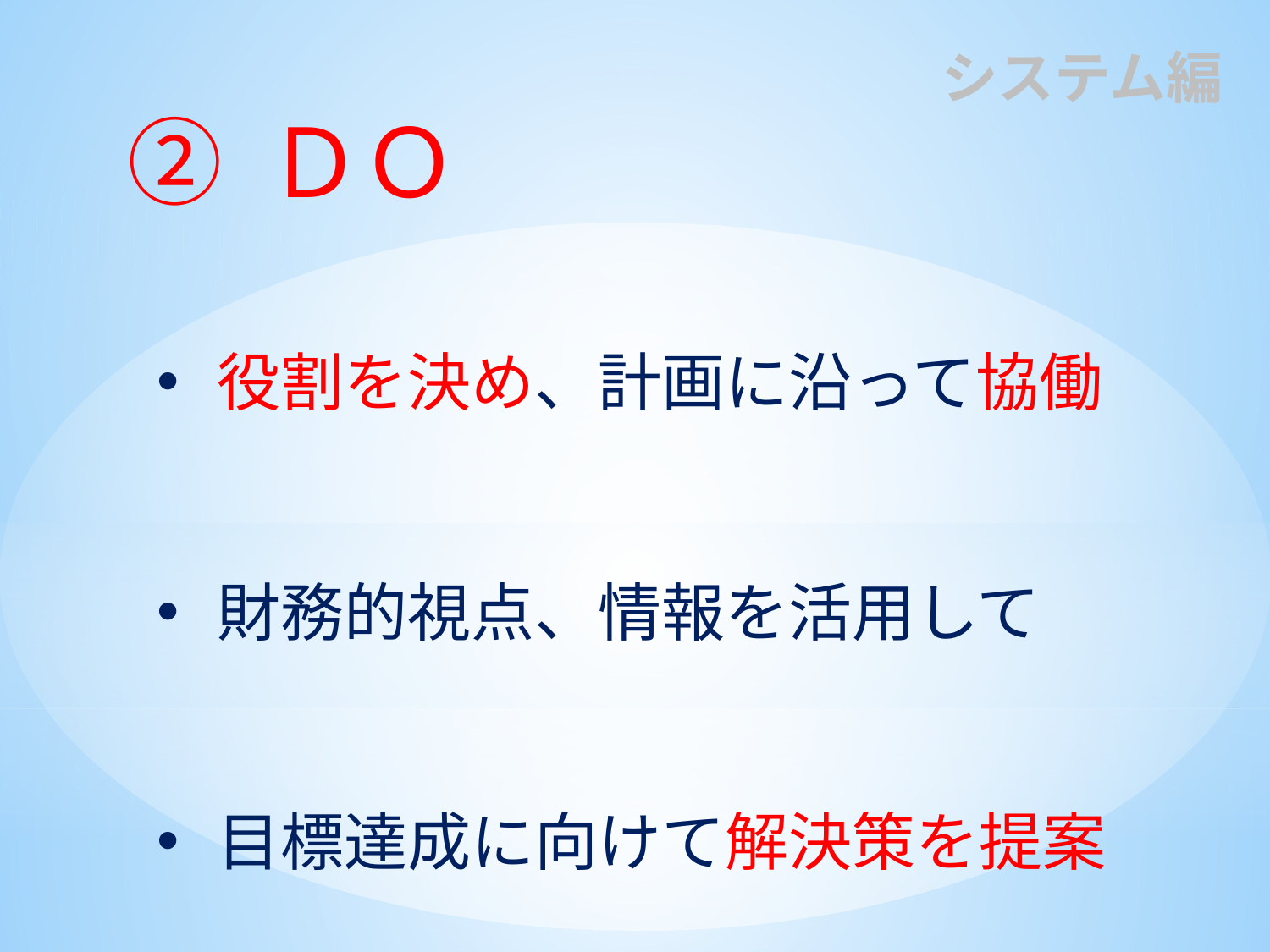

システム編
② ＤＯ
 役割を決め、計画に沿って協働
 財務的視点、情報を活用して
 目標達成に向けて解決策を提案